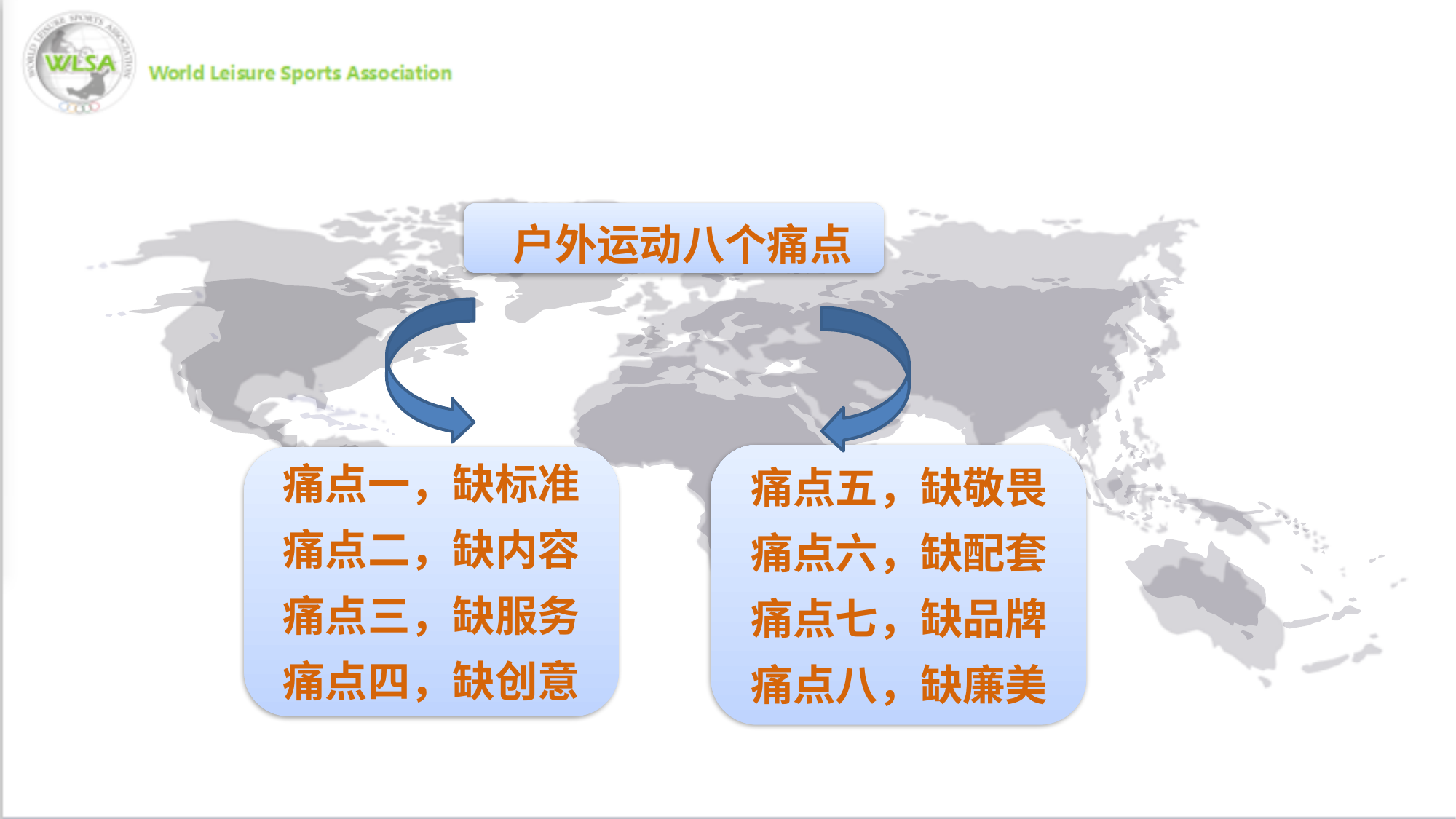

户外运动八个痛点

痛点五，缺敬畏
痛点六，缺配套
痛点七，缺品牌
痛点八，缺廉美
痛点一，缺标准
痛点二，缺内容
痛点三，缺服务
痛点四，缺创意